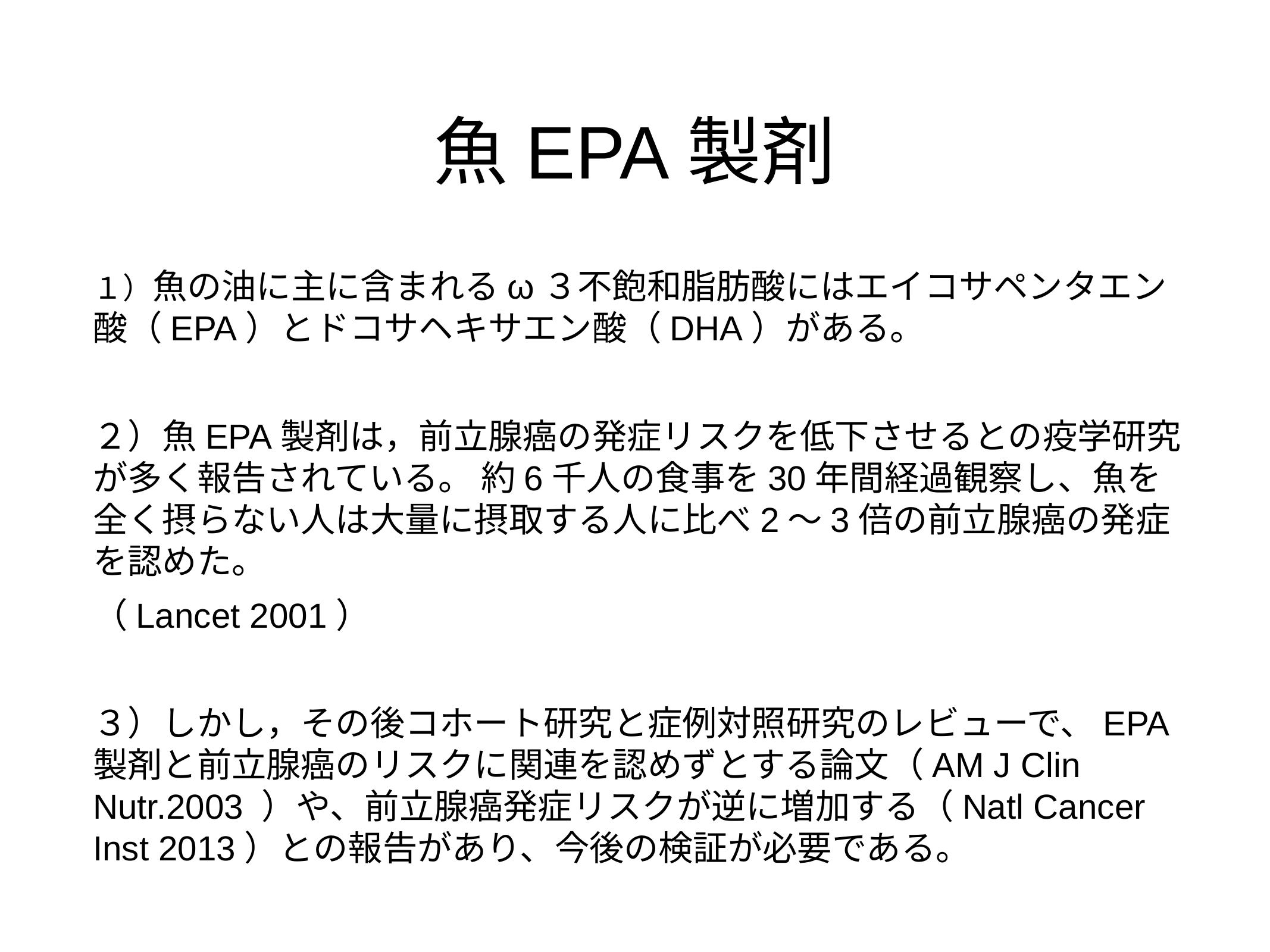

# 魚EPA製剤
１）魚の油に主に含まれるω３不飽和脂肪酸にはエイコサペンタエン酸（EPA）とドコサヘキサエン酸（DHA）がある。

２）魚EPA製剤は，前立腺癌の発症リスクを低下させるとの疫学研究が多く報告されている。 約6千人の食事を30年間経過観察し、魚を全く摂らない人は大量に摂取する人に比べ2～3倍の前立腺癌の発症を認めた。
（Lancet 2001）

３）しかし，その後コホート研究と症例対照研究のレビューで、EPA製剤と前立腺癌のリスクに関連を認めずとする論文（AM J Clin Nutr.2003 ）や、前立腺癌発症リスクが逆に増加する（Natl Cancer Inst 2013）との報告があり、今後の検証が必要である。